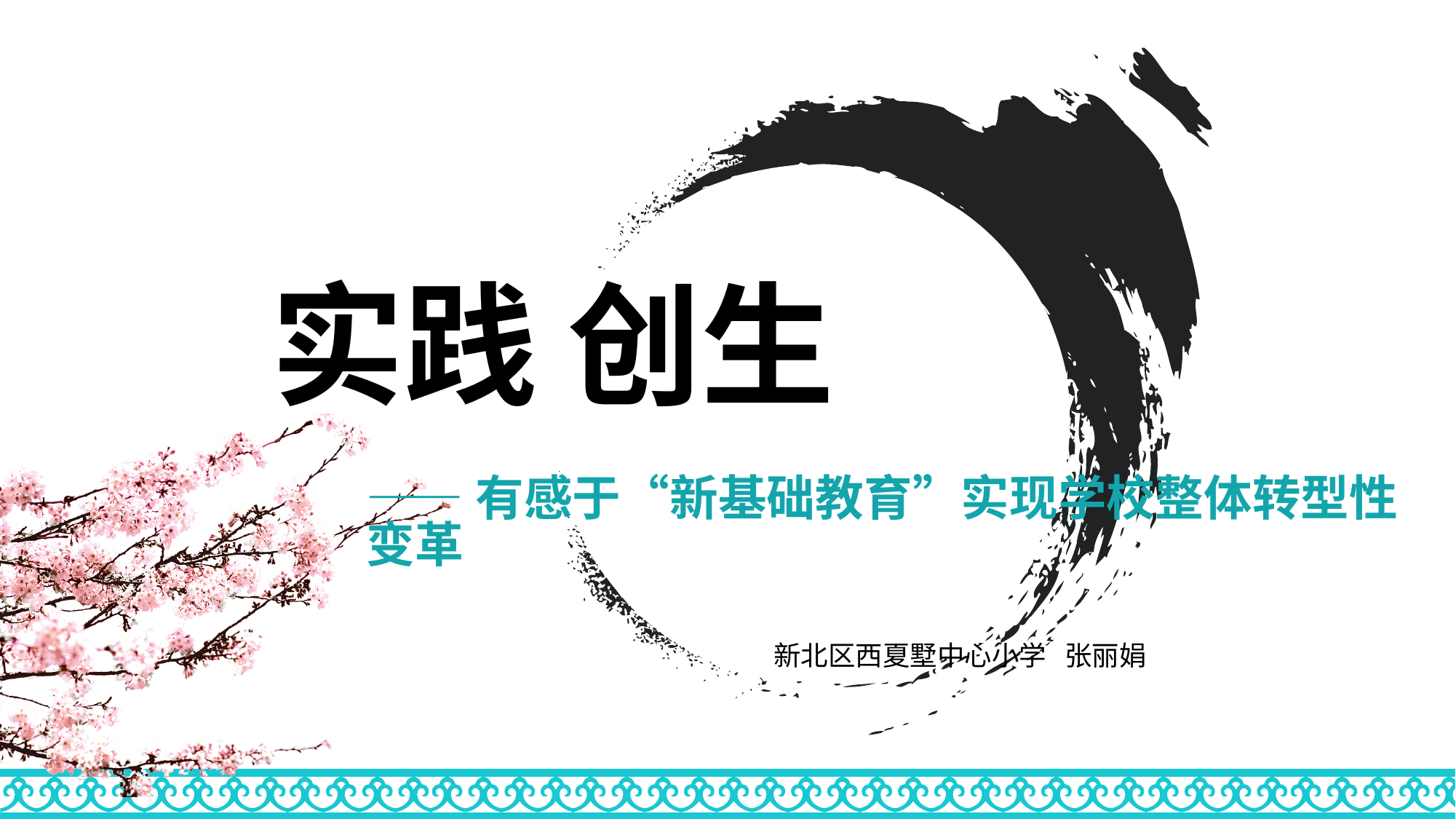

实践 创生
——有感于“新基础教育”实现学校整体转型性变革
PPTS
素材
新北区西夏墅中心小学   张丽娟